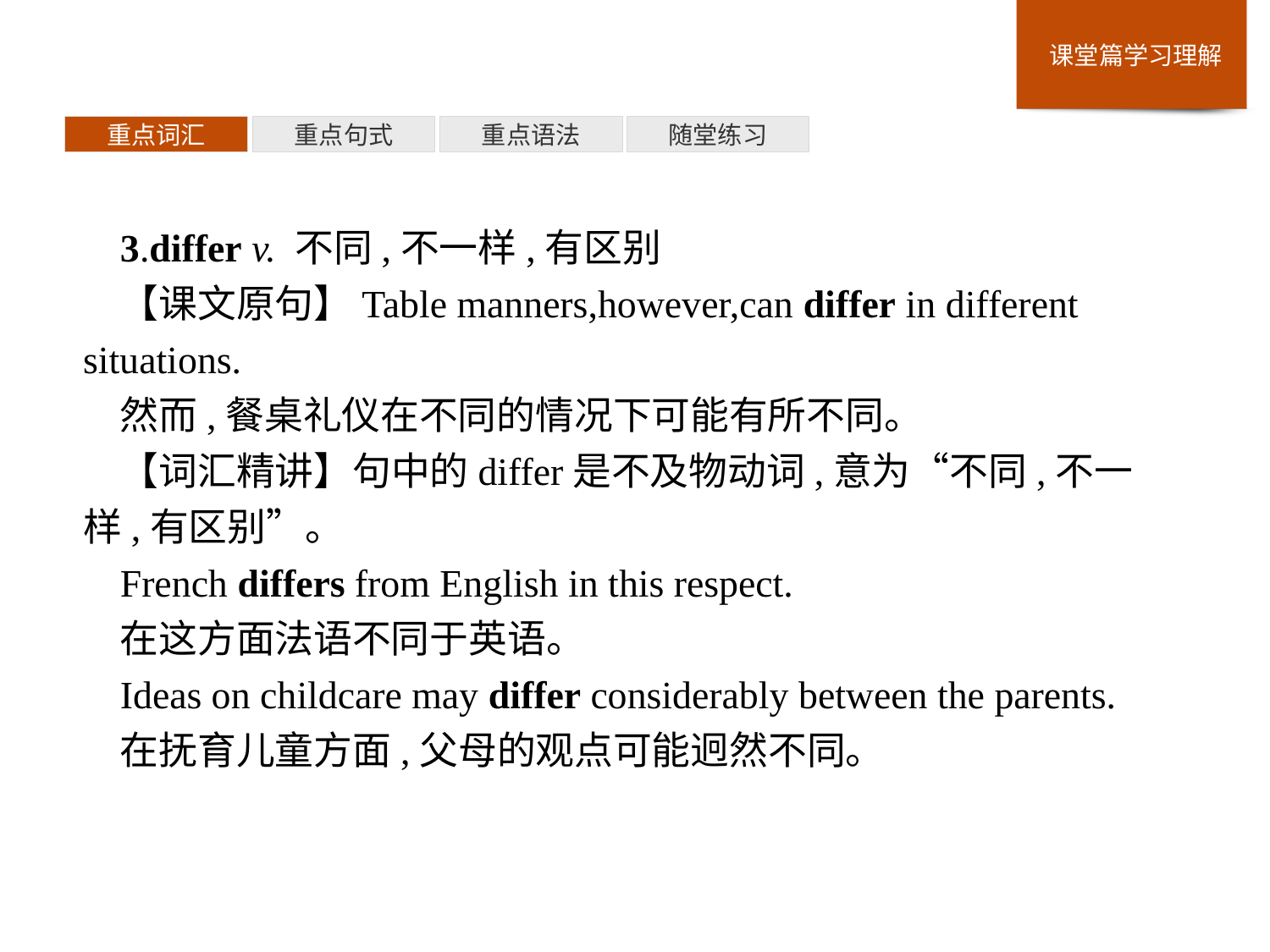

重点词汇
重点句式
重点语法
随堂练习
3.differ v. 不同,不一样,有区别
【课文原句】Table manners,however,can differ in different situations.
然而,餐桌礼仪在不同的情况下可能有所不同。
【词汇精讲】句中的differ是不及物动词,意为“不同,不一样,有区别”。
French differs from English in this respect.
在这方面法语不同于英语。
Ideas on childcare may differ considerably between the parents.
在抚育儿童方面,父母的观点可能迥然不同。